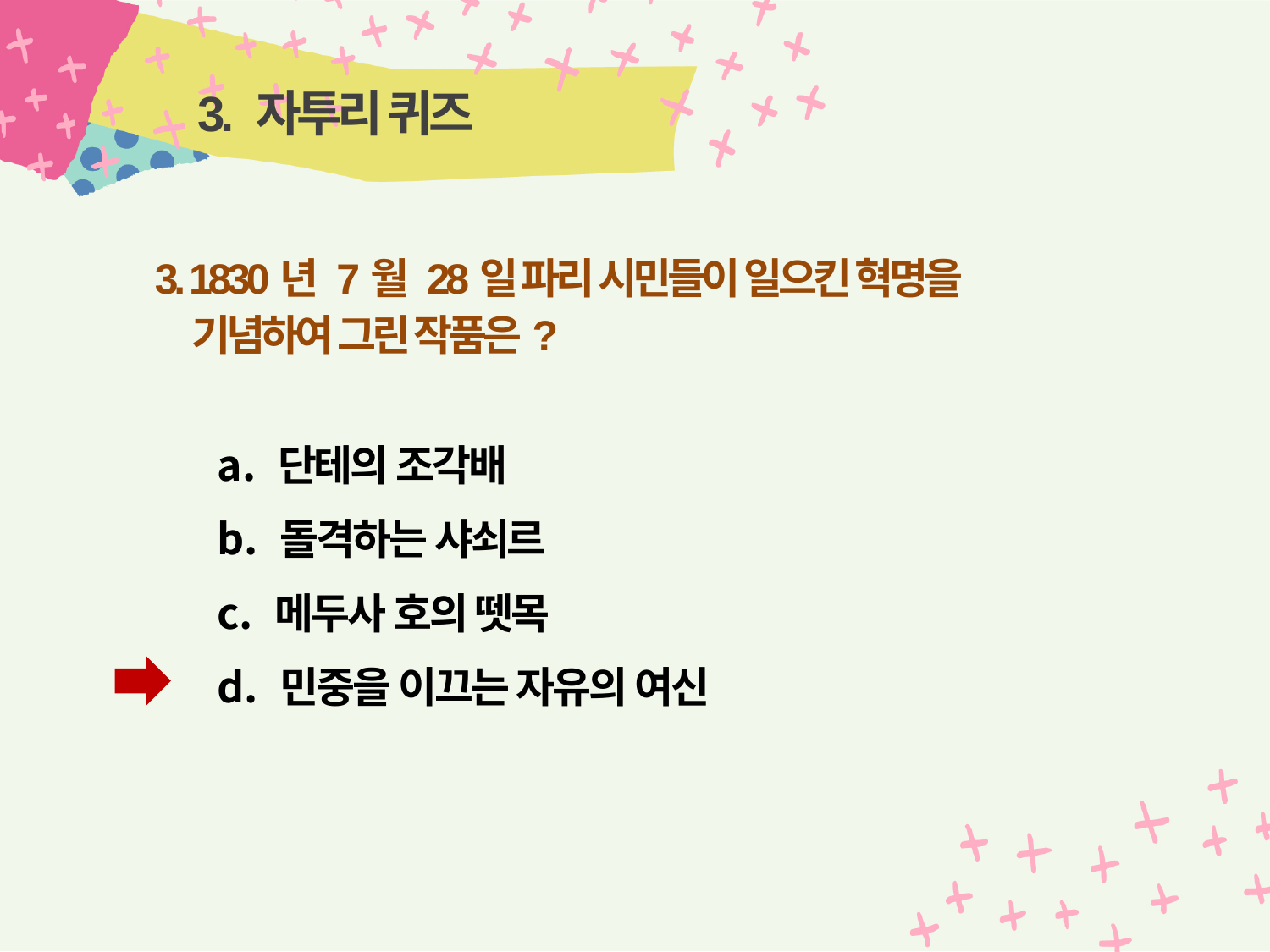

# 3. 자투리 퀴즈
3. 1830년 7월 28일 파리 시민들이 일으킨 혁명을 기념하여 그린 작품은?

 단테의 조각배
 돌격하는 샤쇠르
 메두사 호의 뗏목
 민중을 이끄는 자유의 여신